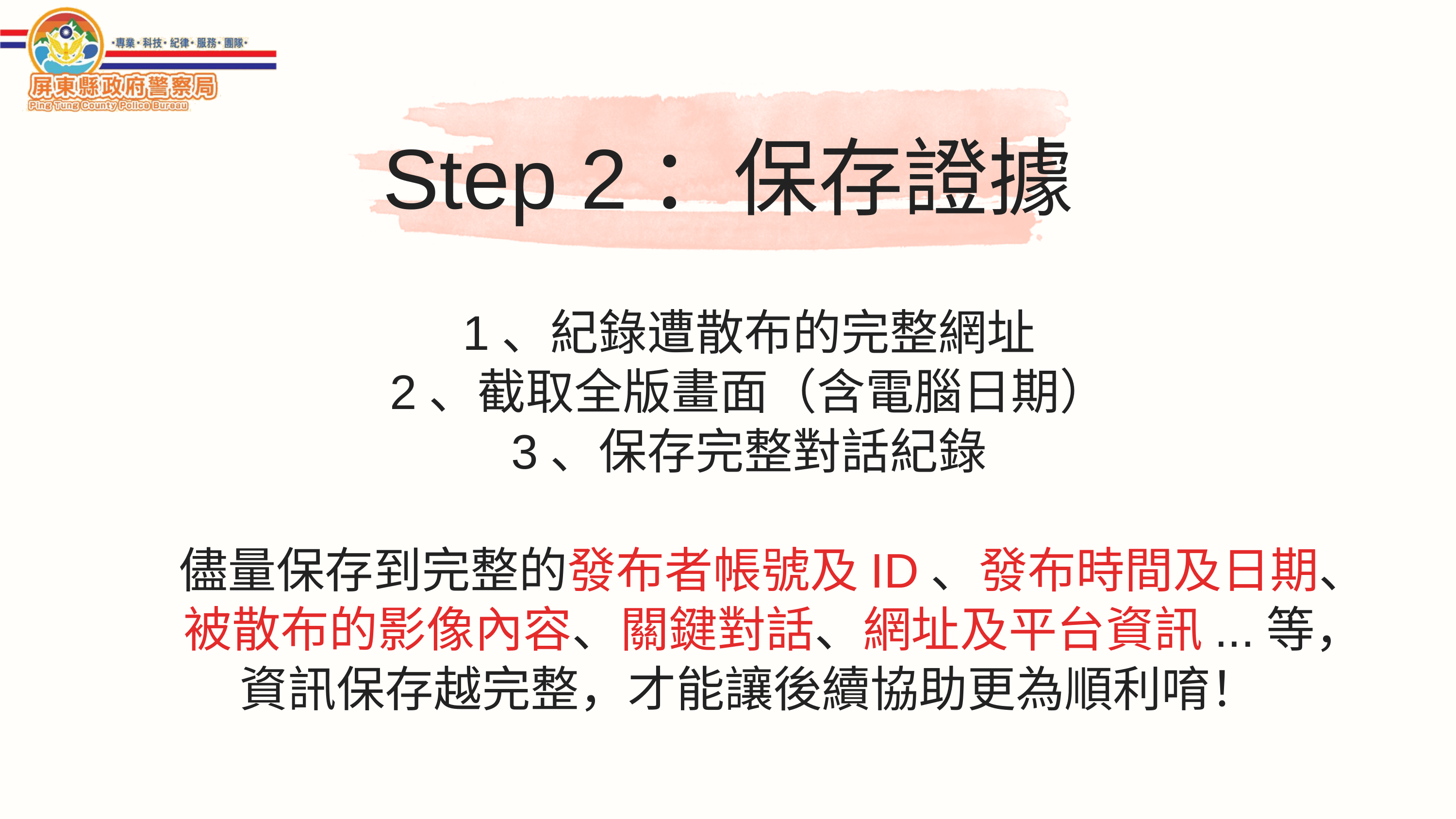

Step 2：保存證據
1、紀錄遭散布的完整網址
2、截取全版畫面（含電腦日期）
3、保存完整對話紀錄

儘量保存到完整的發布者帳號及ID、發布時間及日期、被散布的影像內容、關鍵對話、網址及平台資訊...等，資訊保存越完整，才能讓後續協助更為順利唷！